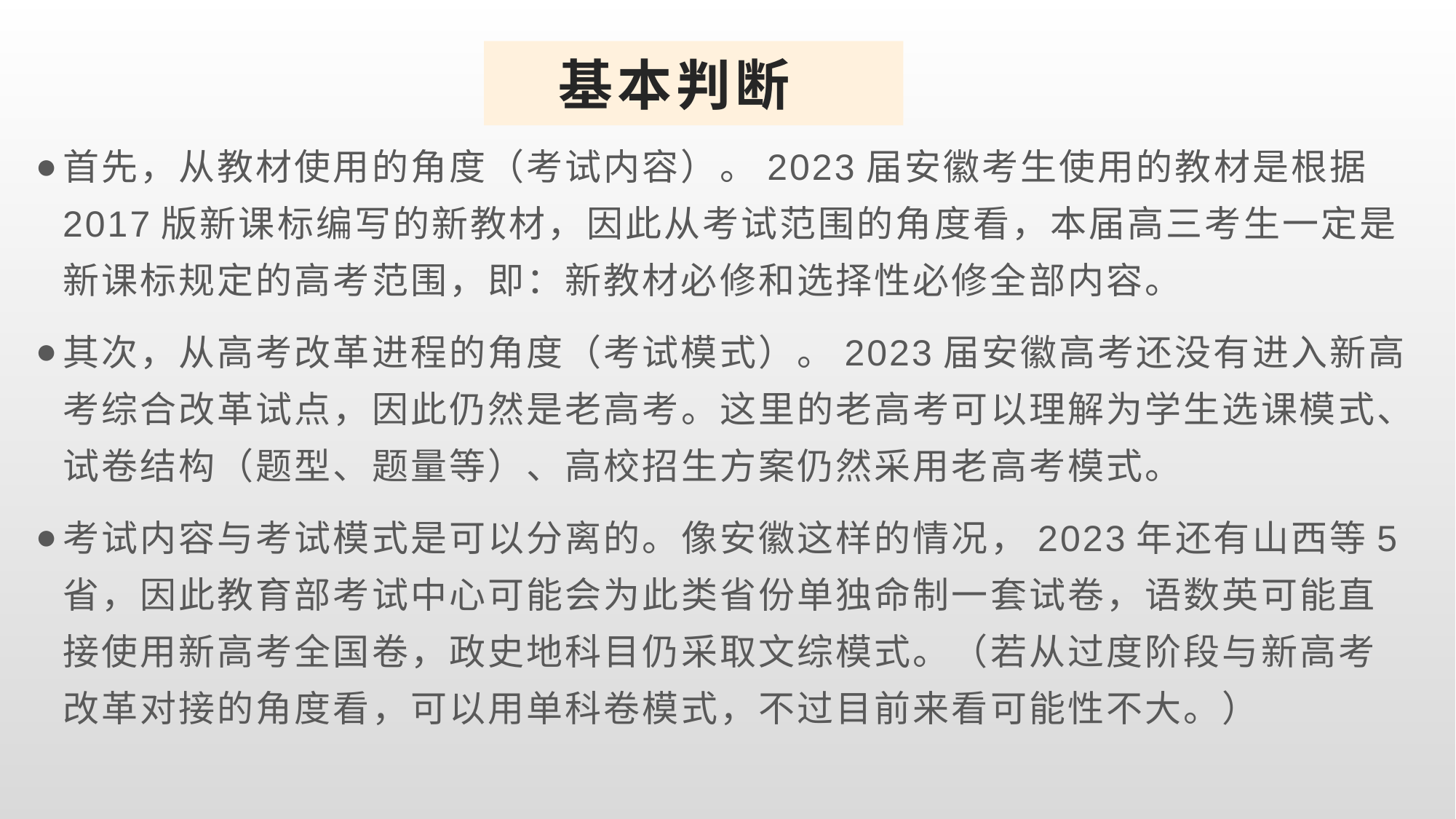

# 基本判断
首先，从教材使用的角度（考试内容）。2023届安徽考生使用的教材是根据2017版新课标编写的新教材，因此从考试范围的角度看，本届高三考生一定是新课标规定的高考范围，即：新教材必修和选择性必修全部内容。
其次，从高考改革进程的角度（考试模式）。2023届安徽高考还没有进入新高考综合改革试点，因此仍然是老高考。这里的老高考可以理解为学生选课模式、试卷结构（题型、题量等）、高校招生方案仍然采用老高考模式。
考试内容与考试模式是可以分离的。像安徽这样的情况，2023年还有山西等5省，因此教育部考试中心可能会为此类省份单独命制一套试卷，语数英可能直接使用新高考全国卷，政史地科目仍采取文综模式。（若从过度阶段与新高考改革对接的角度看，可以用单科卷模式，不过目前来看可能性不大。）